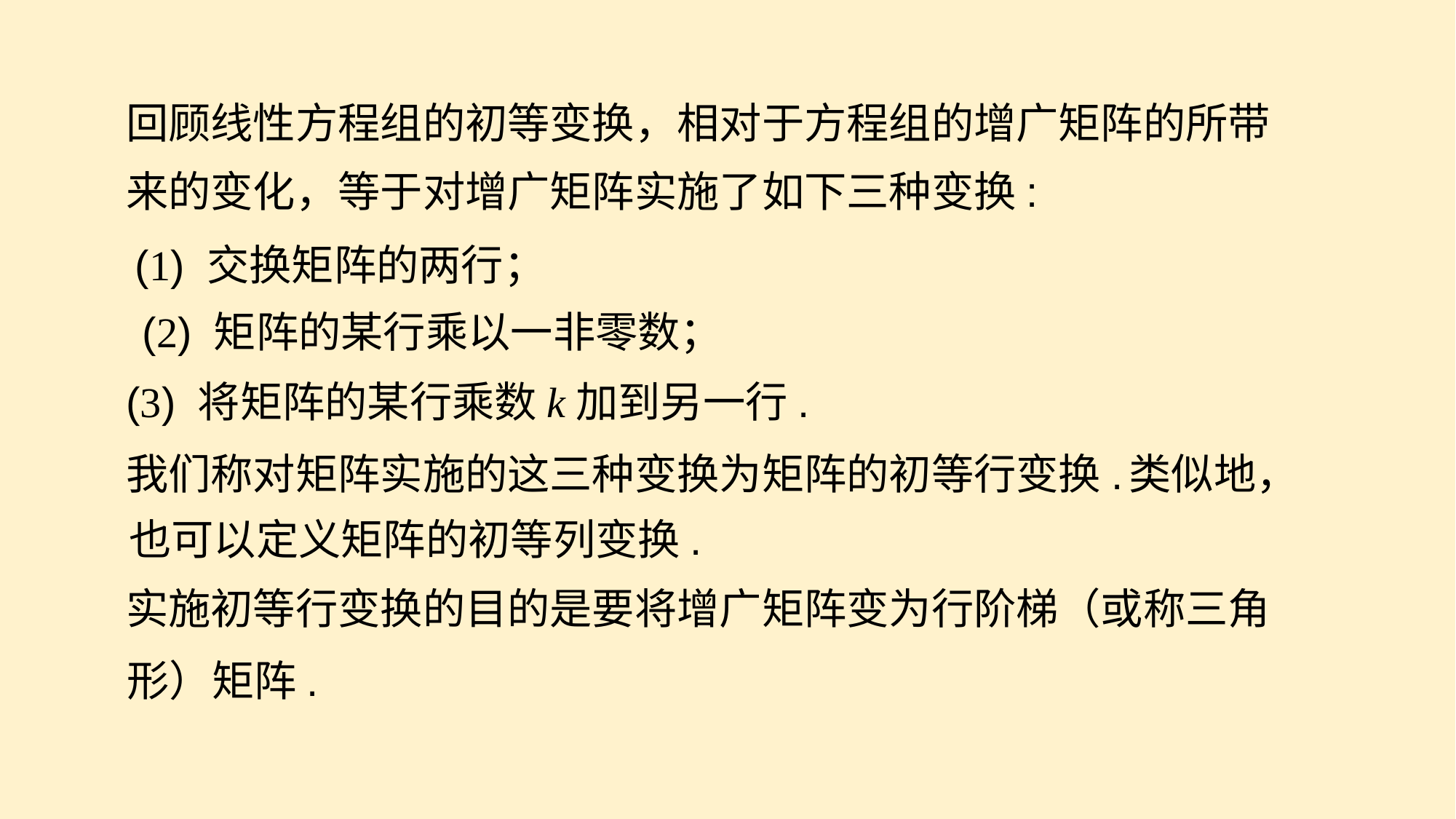

回顾线性方程组的初等变换，相对于方程组的增广矩阵的所带
来的变化，等于对增广矩阵实施了如下三种变换:
(1) 交换矩阵的两行；
(2) 矩阵的某行乘以一非零数；
(3) 将矩阵的某行乘数k加到另一行.
我们称对矩阵实施的这三种变换为矩阵的初等行变换.
类似地，
也可以定义矩阵的初等列变换.
实施初等行变换的目的是要将增广矩阵变为行阶梯（或称三角
形）矩阵.